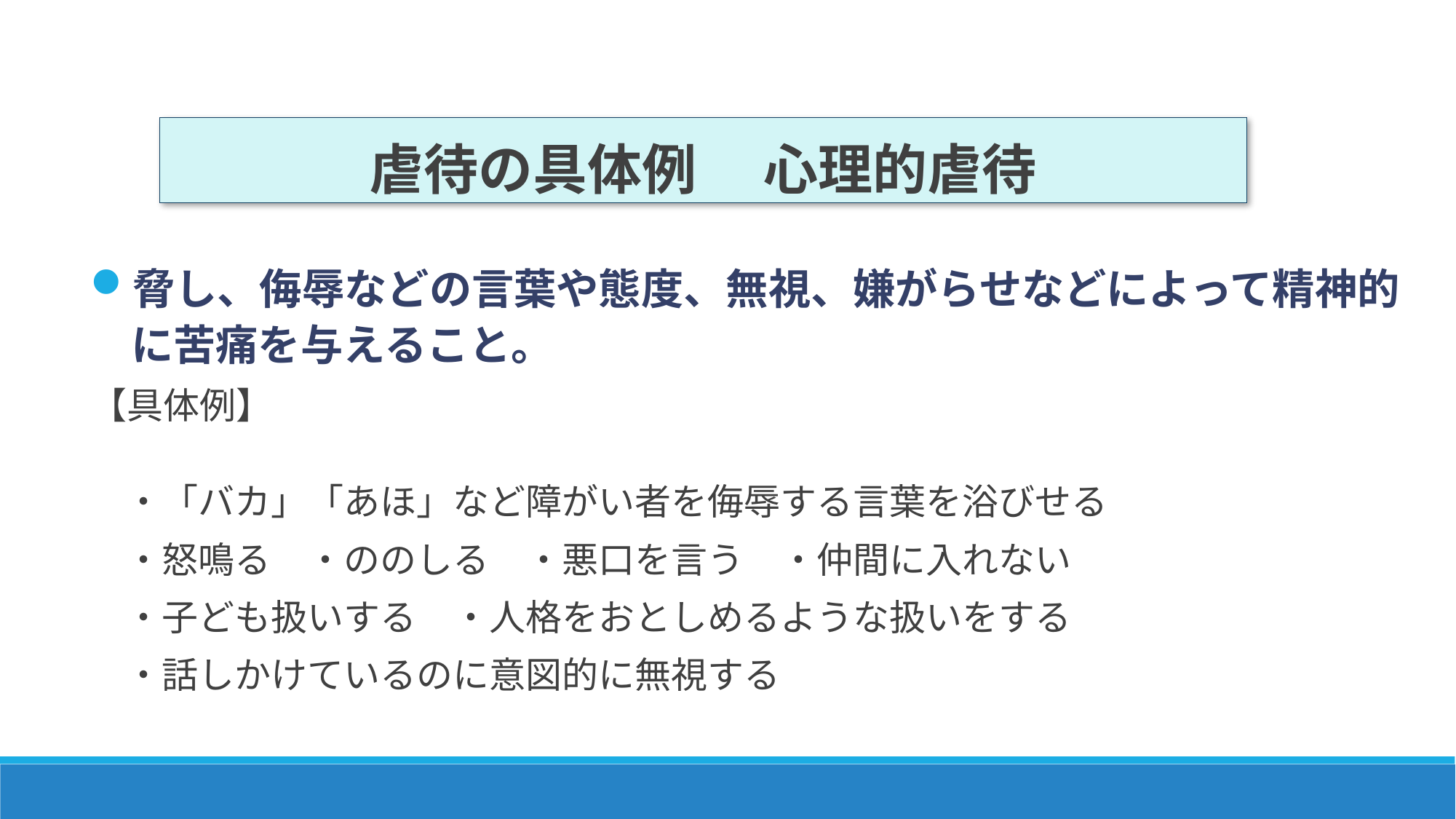

虐待の具体例 　心理的虐待

脅し、侮辱などの言葉や態度、無視、嫌がらせなどによって精神的に苦痛を与えること。
【具体例】
・「バカ」「あほ」など障がい者を侮辱する言葉を浴びせる
・怒鳴る　・ののしる　・悪口を言う　・仲間に入れない
・子ども扱いする　・人格をおとしめるような扱いをする
・話しかけているのに意図的に無視する